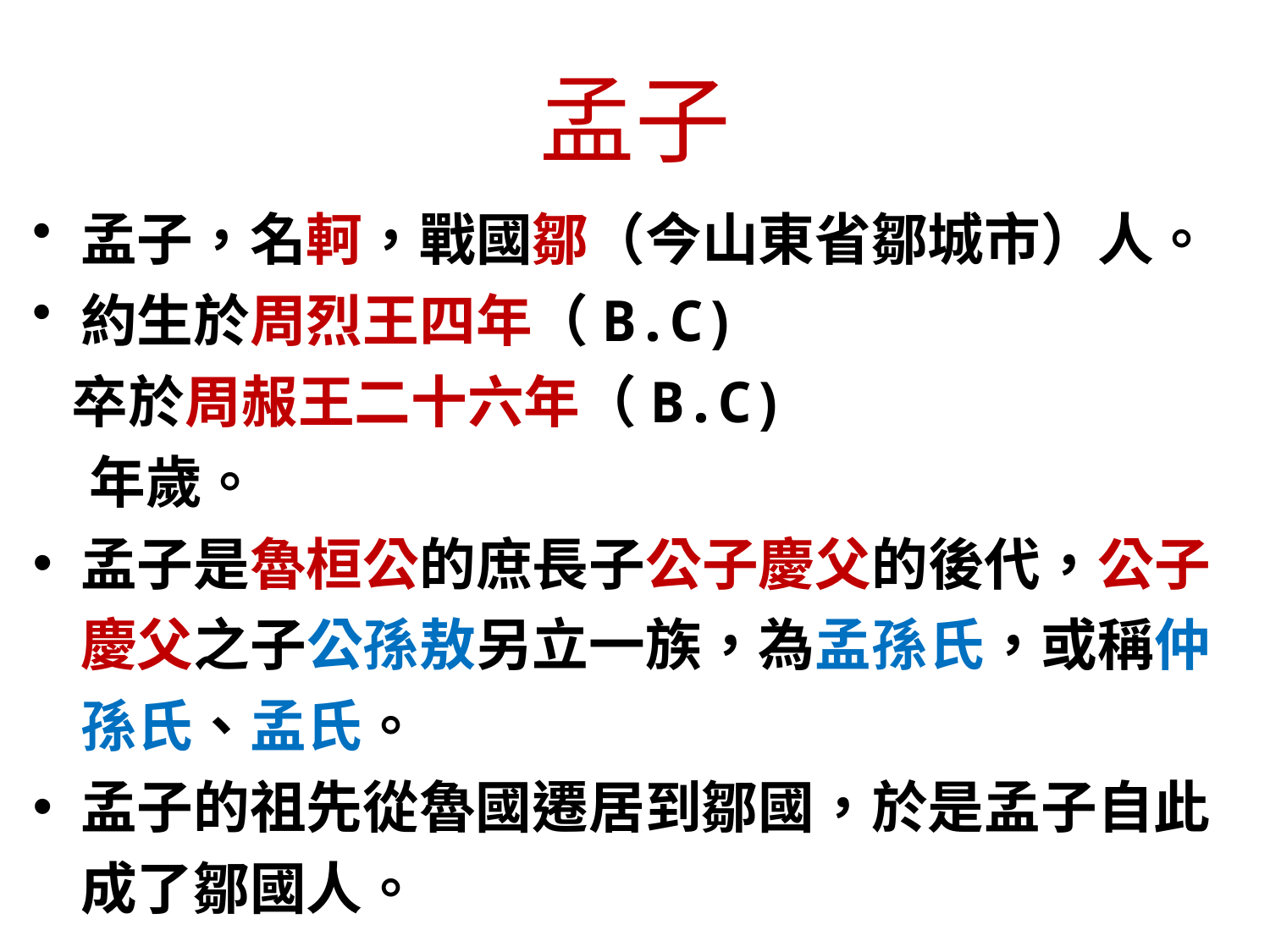

# 孟子
孟子，名軻，戰國鄒（今山東省鄒城市）人。
約生於周烈王四年（B.C)
  卒於周赧王二十六年（B.C)
　年歲。
孟子是魯桓公的庶長子公子慶父的後代，公子慶父之子公孫敖另立一族，為孟孫氏，或稱仲孫氏、孟氏。
孟子的祖先從魯國遷居到鄒國，於是孟子自此成了鄒國人。